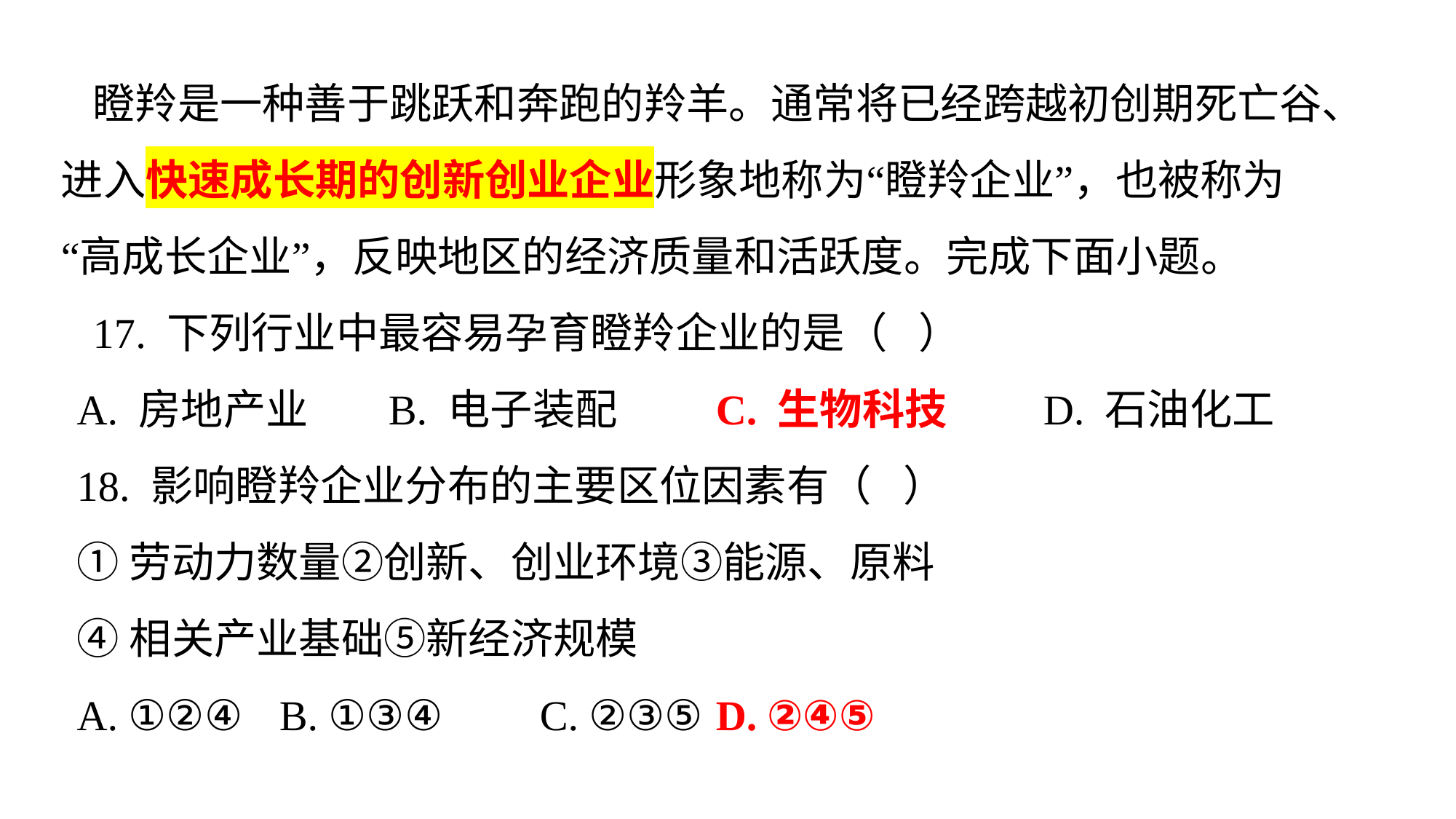

瞪羚是一种善于跳跃和奔跑的羚羊。通常将已经跨越初创期死亡谷、进入快速成长期的创新创业企业形象地称为“瞪羚企业”，也被称为“高成长企业”，反映地区的经济质量和活跃度。完成下面小题。
17. 下列行业中最容易孕育瞪羚企业的是（   ）
A. 房地产业	B. 电子装配	C. 生物科技	D. 石油化工
18. 影响瞪羚企业分布的主要区位因素有（   ）
①劳动力数量②创新、创业环境③能源、原料
④相关产业基础⑤新经济规模
A. ①②④	B. ①③④	    C. ②③⑤	D. ②④⑤